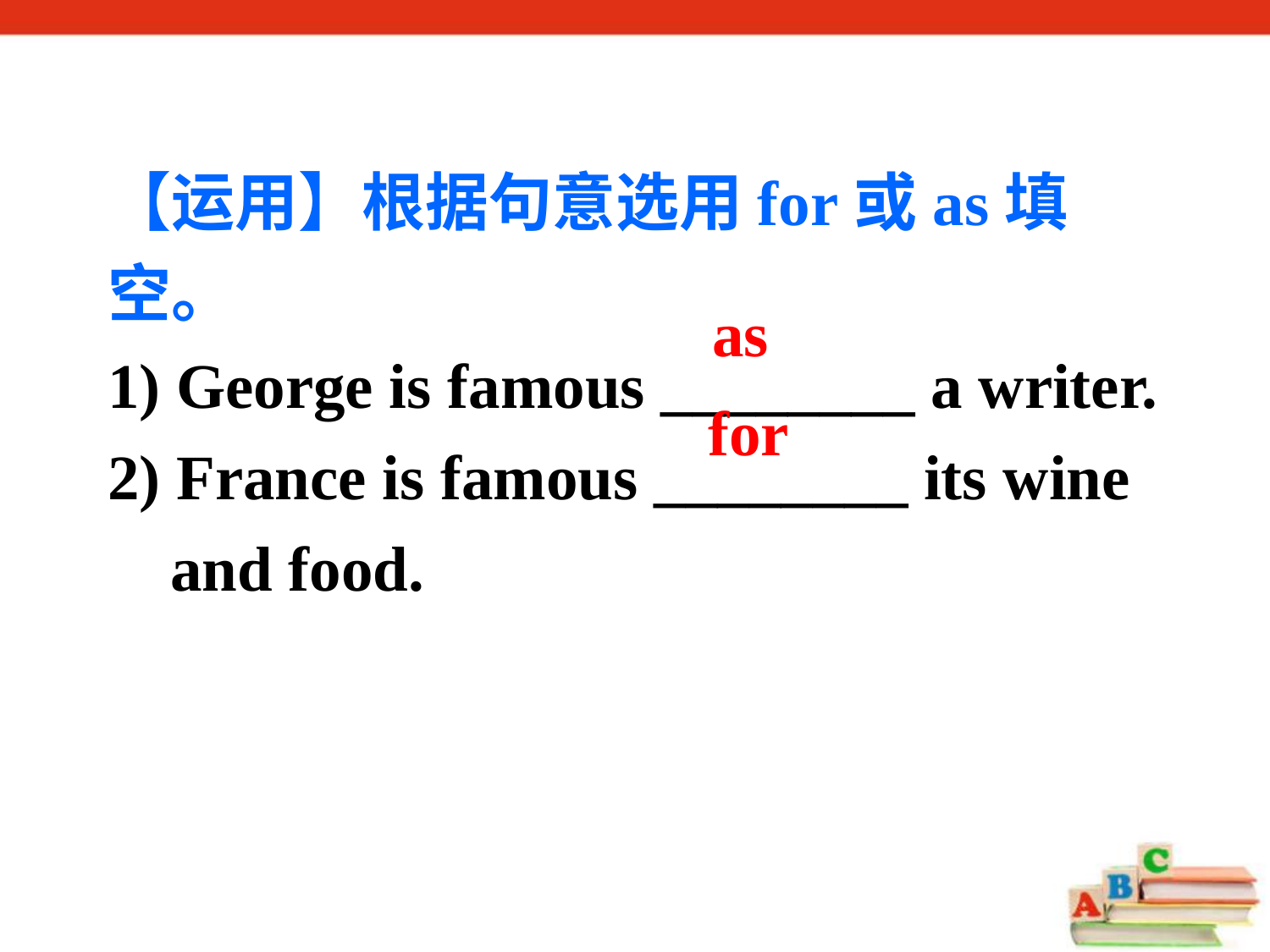

【运用】根据句意选用for或as填空。
1) George is famous ________ a writer.
2) France is famous ________ its wine 	and food.
as
for